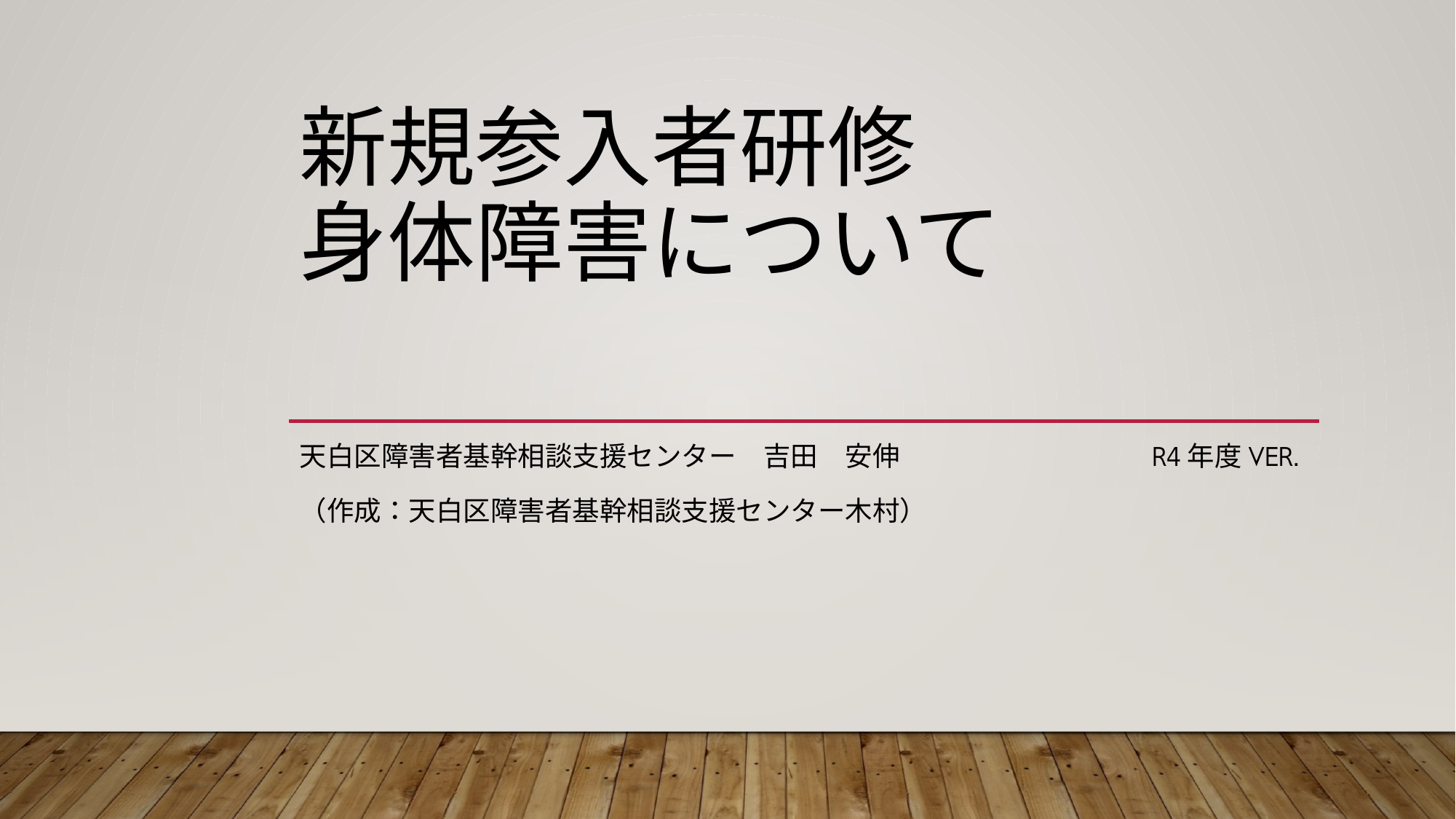

# 新規参入者研修　　　　身体障害について
天白区障害者基幹相談支援センター　吉田　安伸　　　　　　　　　R4年度ver.
（作成：天白区障害者基幹相談支援センター木村）